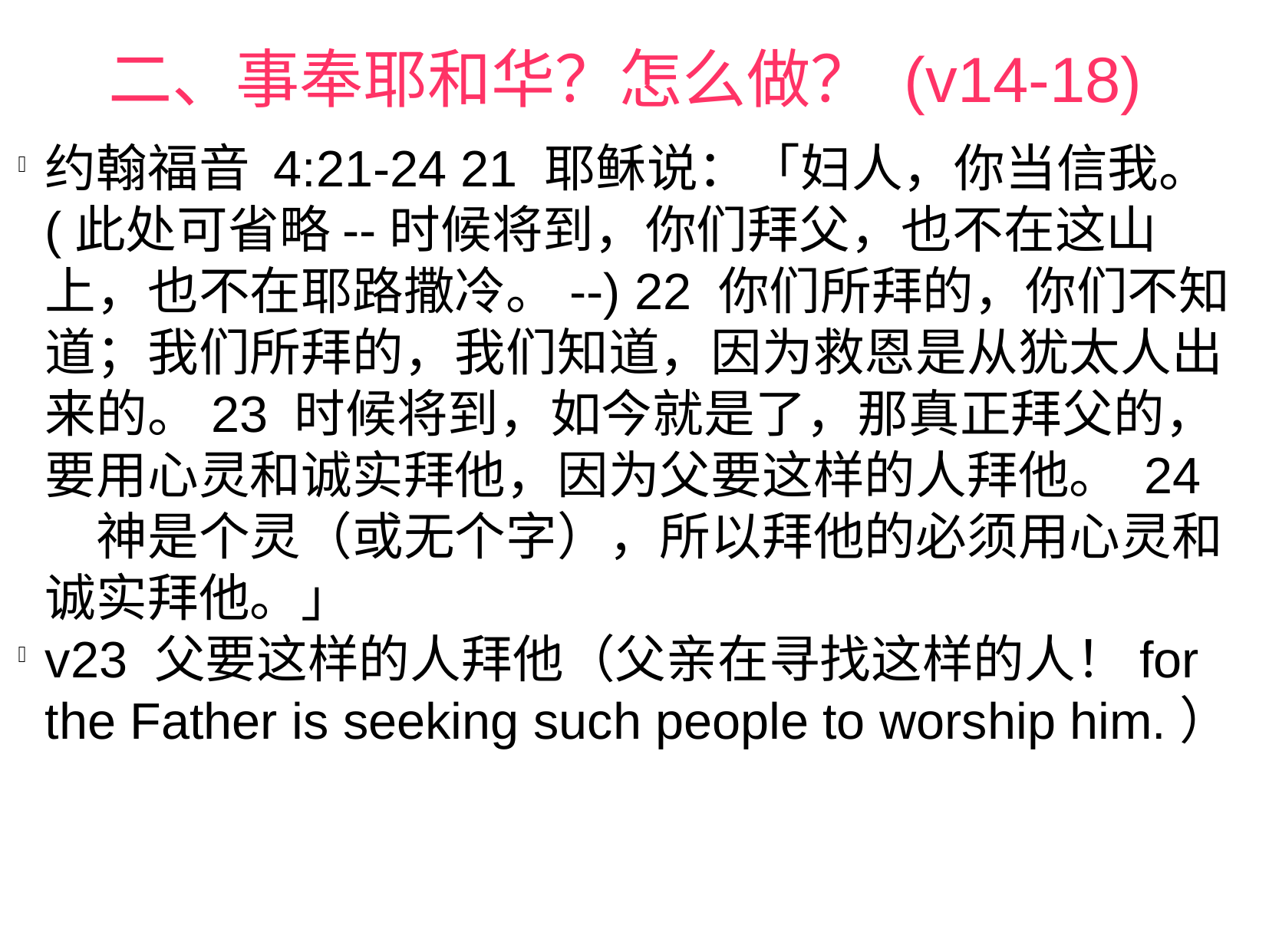

二、事奉耶和华？怎么做？ (v14-18)
约翰福音 4:21-24 21 耶稣说：「妇人，你当信我。(此处可省略--时候将到，你们拜父，也不在这山上，也不在耶路撒冷。--) 22 你们所拜的，你们不知道；我们所拜的，我们知道，因为救恩是从犹太人出来的。23 时候将到，如今就是了，那真正拜父的，要用心灵和诚实拜他，因为父要这样的人拜他。 24 　神是个灵（或无个字），所以拜他的必须用心灵和诚实拜他。」
v23 父要这样的人拜他（父亲在寻找这样的人！for the Father is seeking such people to worship him.）